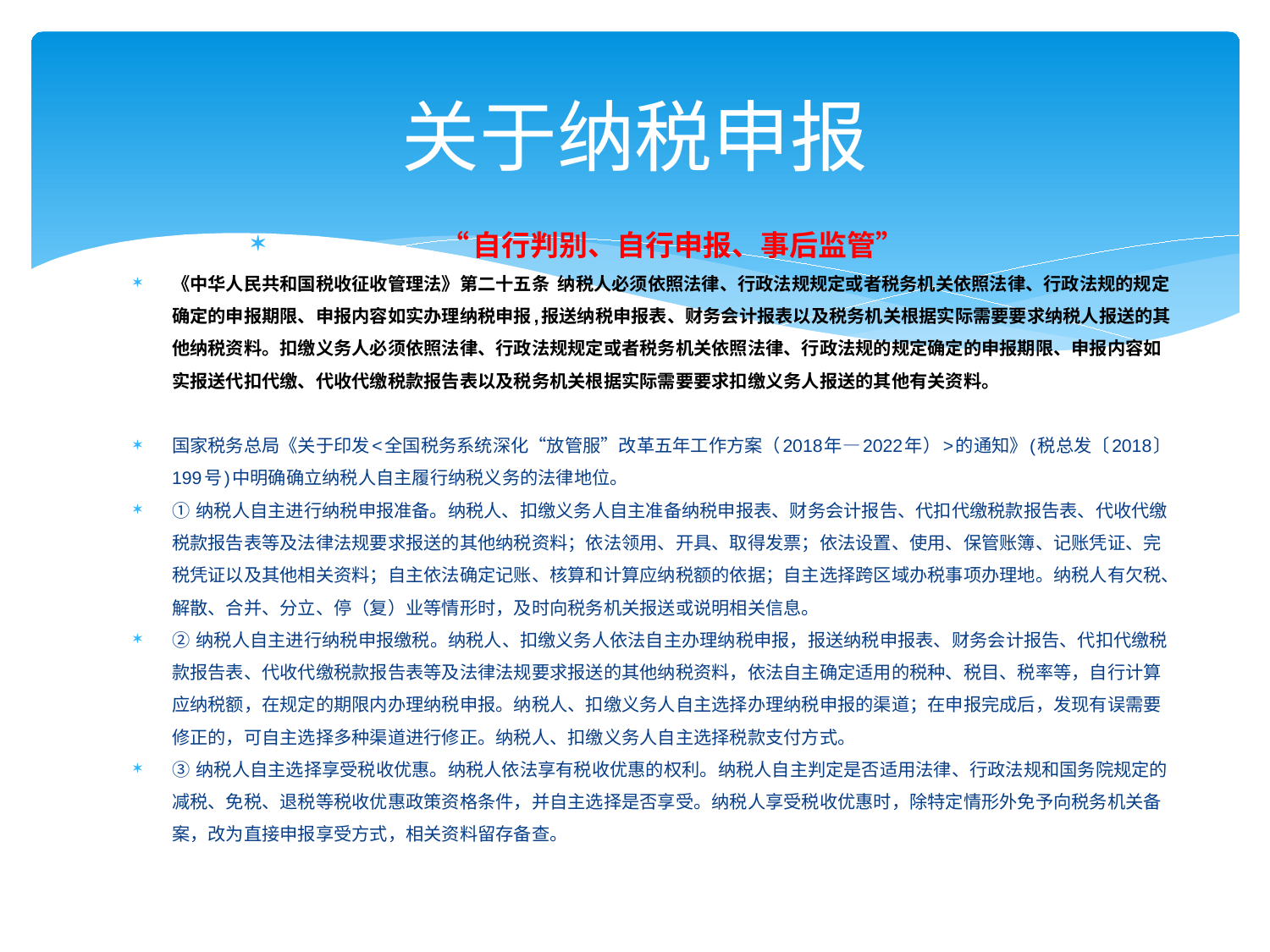

# 关于纳税申报
“自行判别、自行申报、事后监管”
《中华人民共和国税收征收管理法》第二十五条  纳税人必须依照法律、行政法规规定或者税务机关依照法律、行政法规的规定确定的申报期限、申报内容如实办理纳税申报,报送纳税申报表、财务会计报表以及税务机关根据实际需要要求纳税人报送的其他纳税资料。扣缴义务人必须依照法律、行政法规规定或者税务机关依照法律、行政法规的规定确定的申报期限、申报内容如实报送代扣代缴、代收代缴税款报告表以及税务机关根据实际需要要求扣缴义务人报送的其他有关资料。

国家税务总局《关于印发<全国税务系统深化“放管服”改革五年工作方案（2018年—2022年）>的通知》(税总发〔2018〕199号)中明确确立纳税人自主履行纳税义务的法律地位。
① 纳税人自主进行纳税申报准备。纳税人、扣缴义务人自主准备纳税申报表、财务会计报告、代扣代缴税款报告表、代收代缴税款报告表等及法律法规要求报送的其他纳税资料；依法领用、开具、取得发票；依法设置、使用、保管账簿、记账凭证、完税凭证以及其他相关资料；自主依法确定记账、核算和计算应纳税额的依据；自主选择跨区域办税事项办理地。纳税人有欠税、解散、合并、分立、停（复）业等情形时，及时向税务机关报送或说明相关信息。
② 纳税人自主进行纳税申报缴税。纳税人、扣缴义务人依法自主办理纳税申报，报送纳税申报表、财务会计报告、代扣代缴税款报告表、代收代缴税款报告表等及法律法规要求报送的其他纳税资料，依法自主确定适用的税种、税目、税率等，自行计算应纳税额，在规定的期限内办理纳税申报。纳税人、扣缴义务人自主选择办理纳税申报的渠道；在申报完成后，发现有误需要修正的，可自主选择多种渠道进行修正。纳税人、扣缴义务人自主选择税款支付方式。
③ 纳税人自主选择享受税收优惠。纳税人依法享有税收优惠的权利。纳税人自主判定是否适用法律、行政法规和国务院规定的减税、免税、退税等税收优惠政策资格条件，并自主选择是否享受。纳税人享受税收优惠时，除特定情形外免予向税务机关备案，改为直接申报享受方式，相关资料留存备查。